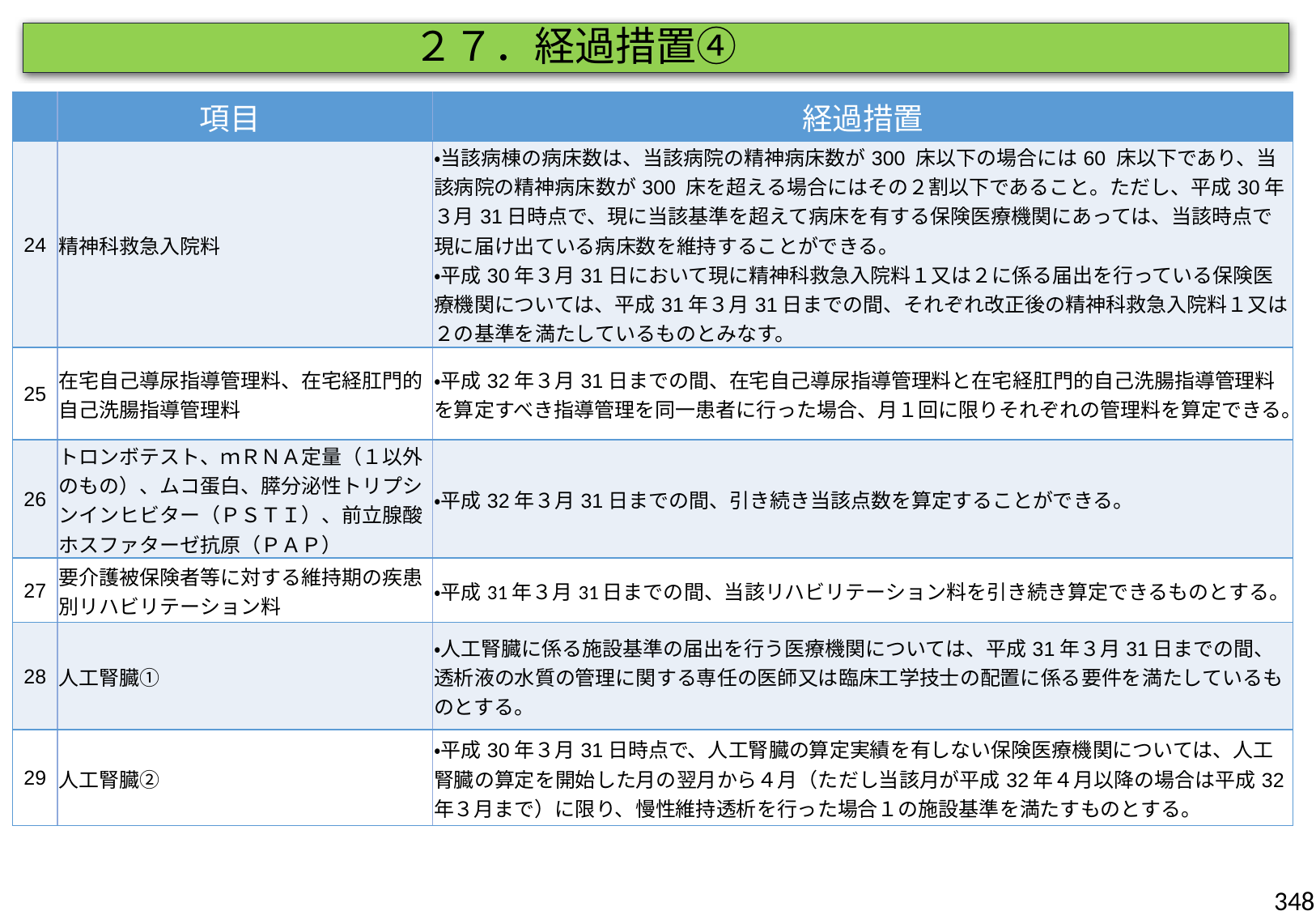

２７．経過措置④
|  | 項目 | 経過措置 |
| --- | --- | --- |
| 24 | 精神科救急入院料 | ・当該病棟の病床数は、当該病院の精神病床数が300 床以下の場合には60 床以下であり、当該病院の精神病床数が300 床を超える場合にはその２割以下であること。ただし、平成30年３月31日時点で、現に当該基準を超えて病床を有する保険医療機関にあっては、当該時点で現に届け出ている病床数を維持することができる。 ・平成30年３月31日において現に精神科救急入院料１又は２に係る届出を行っている保険医療機関については、平成31年３月31日までの間、それぞれ改正後の精神科救急入院料１又は２の基準を満たしているものとみなす。 |
| 25 | 在宅自己導尿指導管理料、在宅経肛門的自己洗腸指導管理料 | ・平成32年３月31日までの間、在宅自己導尿指導管理料と在宅経肛門的自己洗腸指導管理料を算定すべき指導管理を同一患者に行った場合、月１回に限りそれぞれの管理料を算定できる。 |
| 26 | トロンボテスト、ｍＲＮＡ定量（１以外のもの）、ムコ蛋白、膵分泌性トリプシンインヒビター（ＰＳＴＩ）、前立腺酸ホスファターゼ抗原（ＰＡＰ） | ・平成32年３月31日までの間、引き続き当該点数を算定することができる。 |
| 27 | 要介護被保険者等に対する維持期の疾患別リハビリテーション料 | ・平成31年３月31日までの間、当該リハビリテーション料を引き続き算定できるものとする。 |
| 28 | 人工腎臓① | ・人工腎臓に係る施設基準の届出を行う医療機関については、平成31年３月31日までの間、透析液の水質の管理に関する専任の医師又は臨床工学技士の配置に係る要件を満たしているものとする。 |
| 29 | 人工腎臓② | ・平成30年３月31日時点で、人工腎臓の算定実績を有しない保険医療機関については、人工腎臓の算定を開始した月の翌月から４月（ただし当該月が平成32年４月以降の場合は平成32年３月まで）に限り、慢性維持透析を行った場合１の施設基準を満たすものとする。 |
348